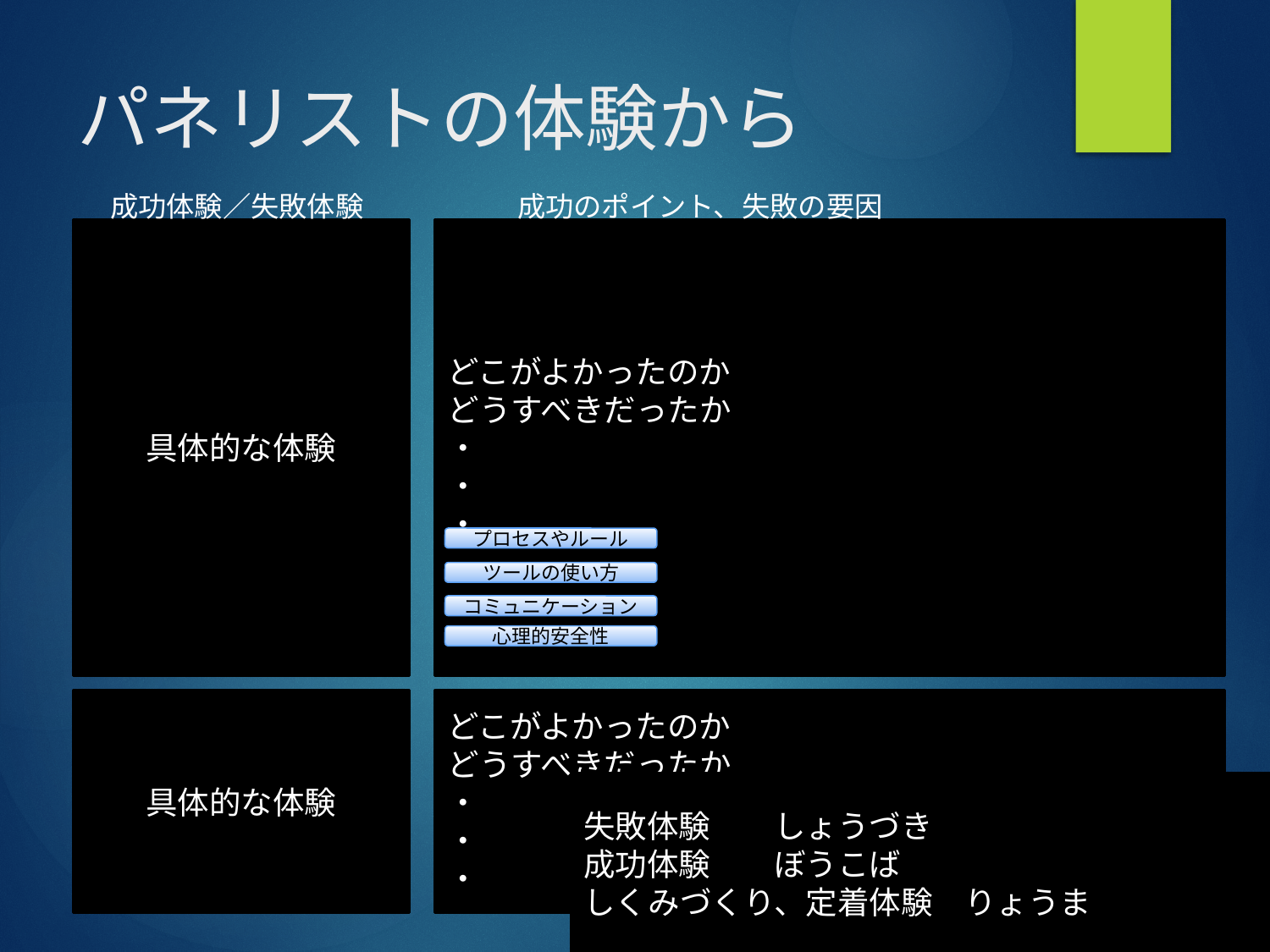

# パネリストの体験から
成功体験／失敗体験
成功のポイント、失敗の要因
具体的な体験
どこがよかったのか
どうすべきだったか
・
・
・
プロセスやルール
ツールの使い方
コミュニケーション
心理的安全性
具体的な体験
どこがよかったのか
どうすべきだったか
・
・
・
失敗体験　　しょうづき
成功体験　　ぼうこば
しくみづくり、定着体験　りょうま